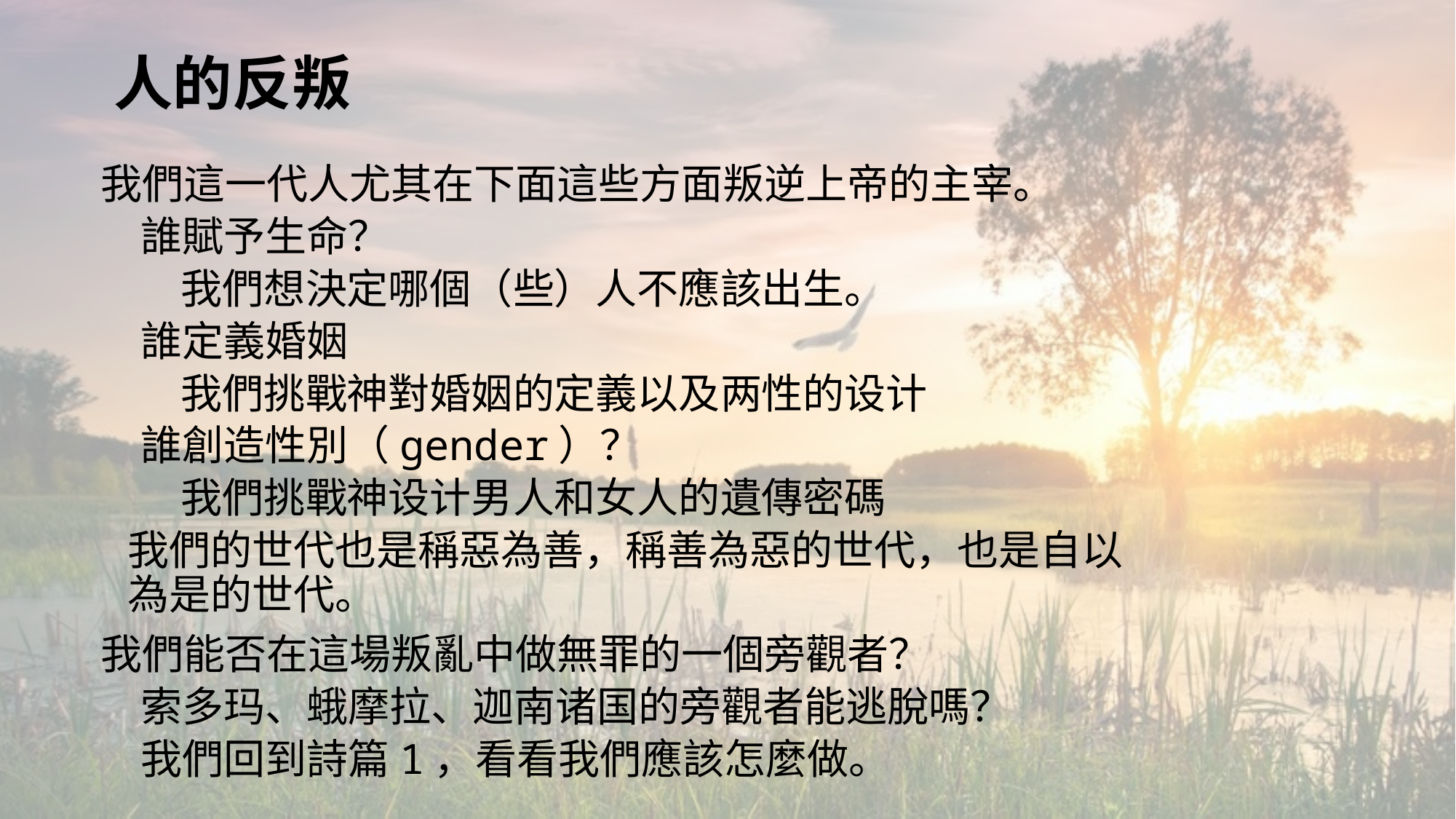

# 人的反叛
我們這一代人尤其在下面這些方面叛逆上帝的主宰。
誰賦予生命？
我們想決定哪個（些）人不應該出生。
誰定義婚姻
我們挑戰神對婚姻的定義以及两性的设计
誰創造性別（gender）？
我們挑戰神设计男人和女人的遺傳密碼
我們的世代也是稱惡為善，稱善為惡的世代，也是自以為是的世代。
我們能否在這場叛亂中做無罪的一個旁觀者？
索多玛、蛾摩拉、迦南诸国的旁觀者能逃脫嗎？
我們回到詩篇1，看看我們應該怎麼做。